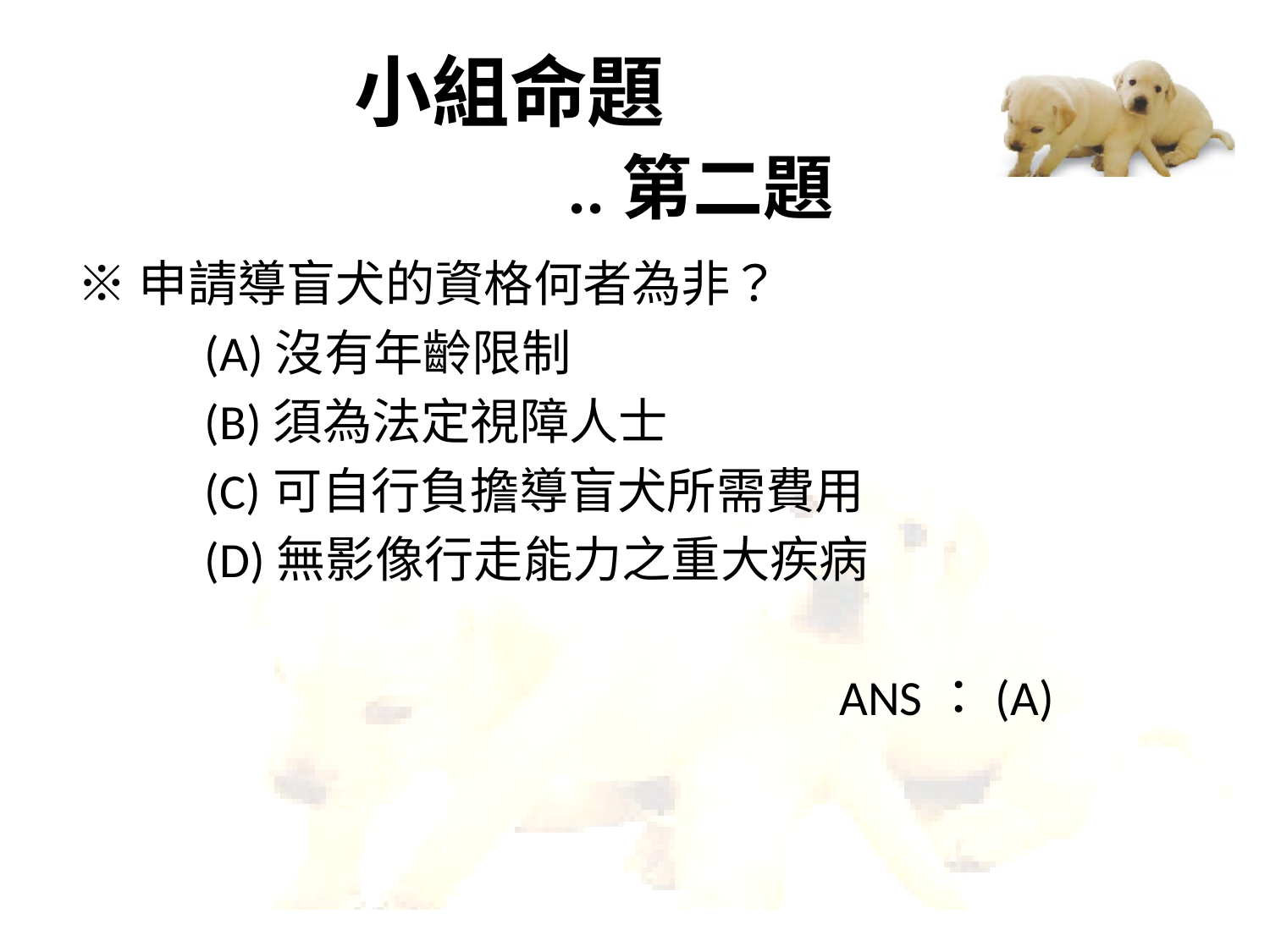

小組命題
			..第二題
※申請導盲犬的資格何者為非？
	(A)沒有年齡限制
	(B)須為法定視障人士
	(C)可自行負擔導盲犬所需費用
	(D)無影像行走能力之重大疾病

						ANS：(A)